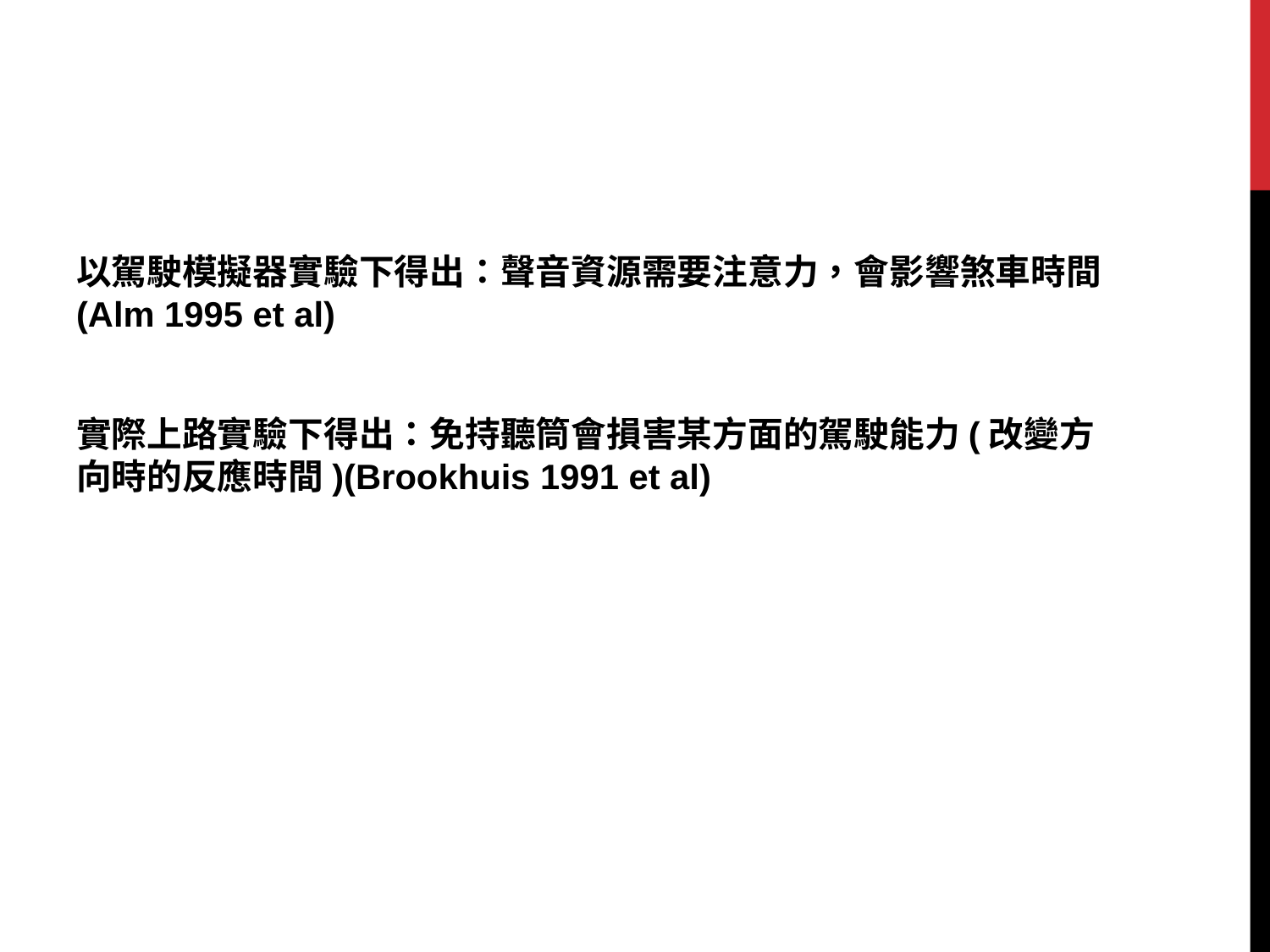

#
以駕駛模擬器實驗下得出：聲音資源需要注意力，會影響煞車時間(Alm 1995 et al)

實際上路實驗下得出：免持聽筒會損害某方面的駕駛能力(改變方向時的反應時間)(Brookhuis 1991 et al)